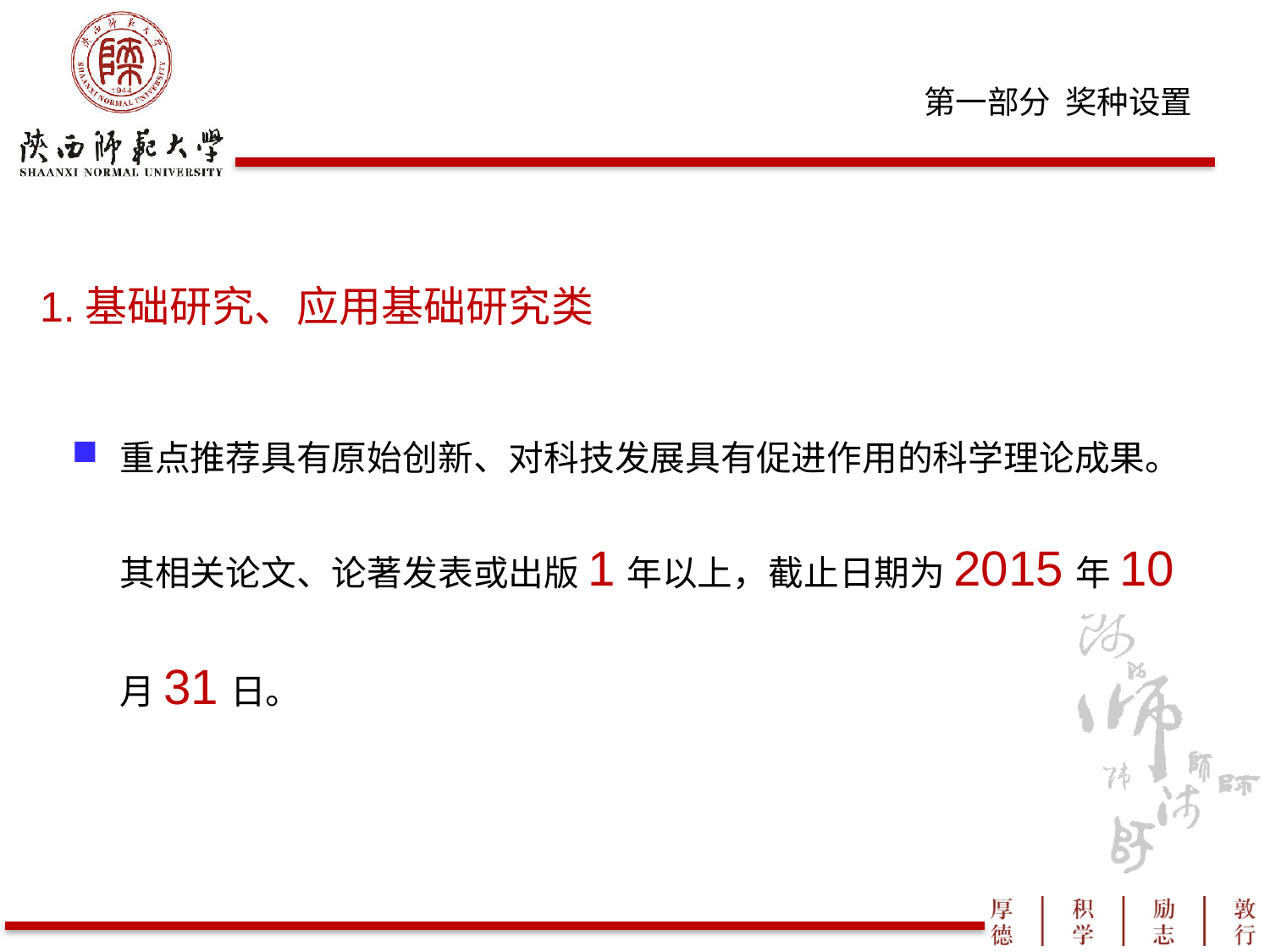

1.基础研究、应用基础研究类
重点推荐具有原始创新、对科技发展具有促进作用的科学理论成果。其相关论文、论著发表或出版1年以上，截止日期为2015年10月31日。